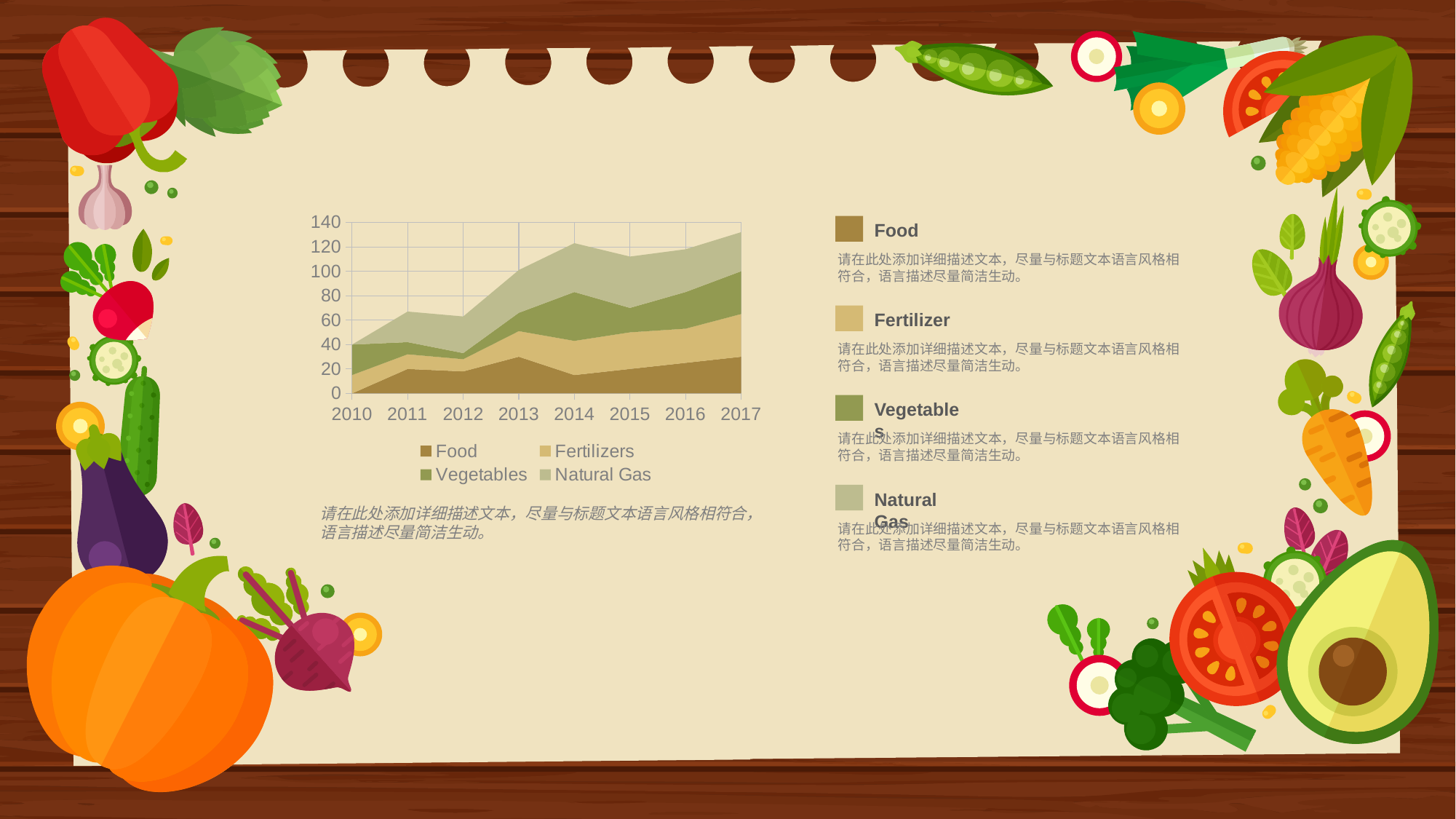

### Chart

| Category | Food | Fertilizers | Vegetables | Natural Gas |
|---|---|---|---|---|
| 2010 | 0.0 | 15.0 | 25.0 | 0.0 |
| 2011 | 20.0 | 12.0 | 10.0 | 25.0 |
| 2012 | 18.0 | 10.0 | 5.0 | 30.0 |
| 2013 | 30.0 | 21.0 | 15.0 | 35.0 |
| 2014 | 15.0 | 28.0 | 40.0 | 40.0 |
| 2015 | 20.0 | 30.0 | 20.0 | 42.0 |
| 2016 | 25.0 | 28.0 | 30.0 | 35.0 |
| 2017 | 30.0 | 35.0 | 35.0 | 32.0 |
Food

请在此处添加详细描述文本，尽量与标题文本语言风格相符合，语言描述尽量简洁生动。
Fertilizer

请在此处添加详细描述文本，尽量与标题文本语言风格相符合，语言描述尽量简洁生动。
Vegetables

请在此处添加详细描述文本，尽量与标题文本语言风格相符合，语言描述尽量简洁生动。
Natural Gas

请在此处添加详细描述文本，尽量与标题文本语言风格相符合，语言描述尽量简洁生动。
请在此处添加详细描述文本，尽量与标题文本语言风格相符合，语言描述尽量简洁生动。